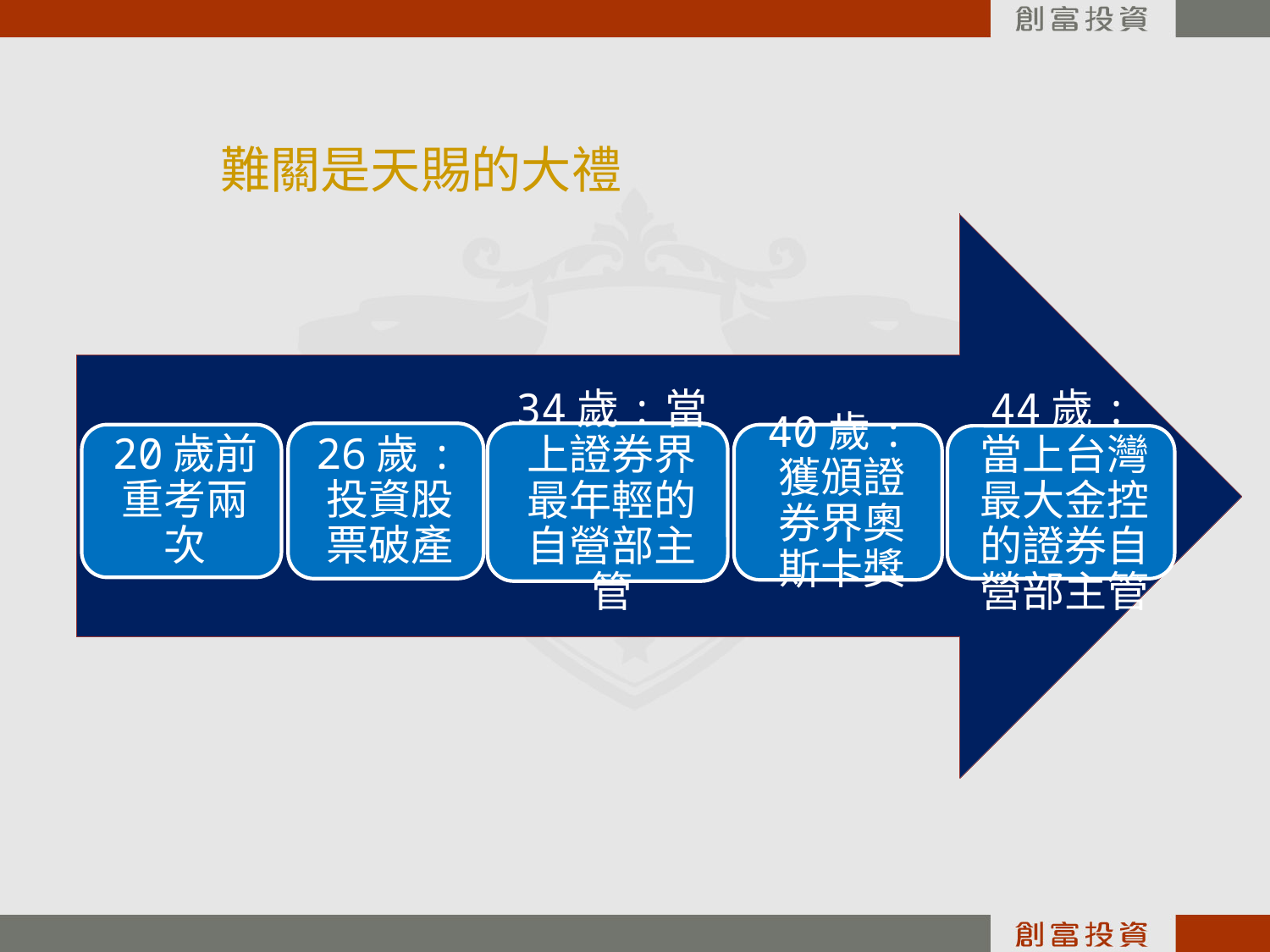

# 難關是天賜的大禮
20歲前重考兩次
26歲:投資股票破產
34歲:當上證券界最年輕的自營部主管
40歲:獲頒證券界奧斯卡獎
44歲:當上台灣最大金控的證券自營部主管